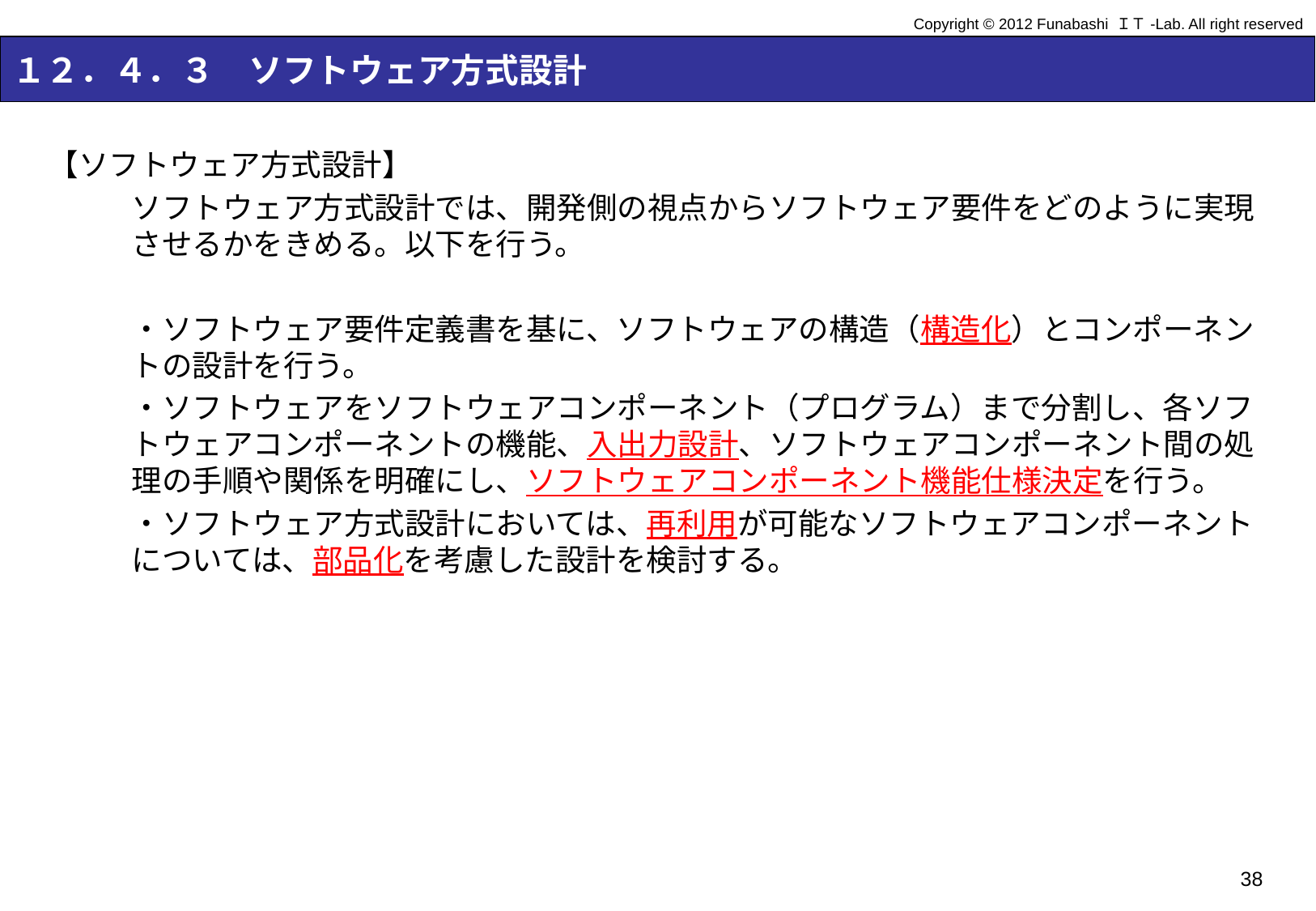

Copyright © 2012 Funabashi ＩＴ-Lab. All right reserved
# １２．４．３　ソフトウェア方式設計
【ソフトウェア方式設計】
ソフトウェア方式設計では、開発側の視点からソフトウェア要件をどのように実現させるかをきめる。以下を行う。

・ソフトウェア要件定義書を基に、ソフトウェアの構造（構造化）とコンポーネントの設計を行う。
・ソフトウェアをソフトウェアコンポーネント（プログラム）まで分割し、各ソフトウェアコンポーネントの機能、入出力設計、ソフトウェアコンポーネント間の処理の手順や関係を明確にし、ソフトウェアコンポーネント機能仕様決定を行う。
・ソフトウェア方式設計においては、再利用が可能なソフトウェアコンポーネントについては、部品化を考慮した設計を検討する。

38